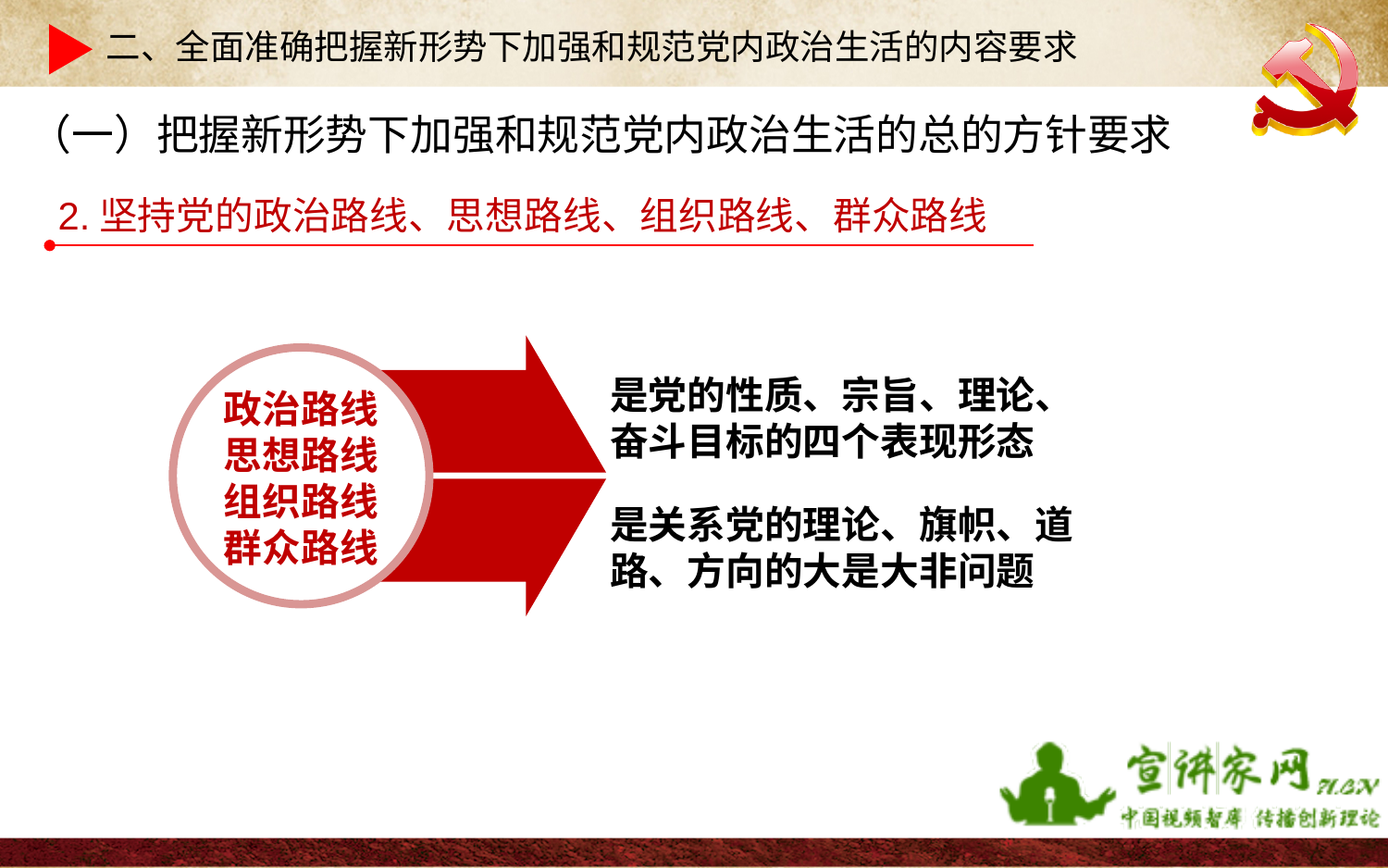

二、全面准确把握新形势下加强和规范党内政治生活的内容要求
（一）把握新形势下加强和规范党内政治生活的总的方针要求
2.坚持党的政治路线、思想路线、组织路线、群众路线

是党的性质、宗旨、理论、奋斗目标的四个表现形态
政治路线
思想路线
组织路线
群众路线

是关系党的理论、旗帜、道路、方向的大是大非问题